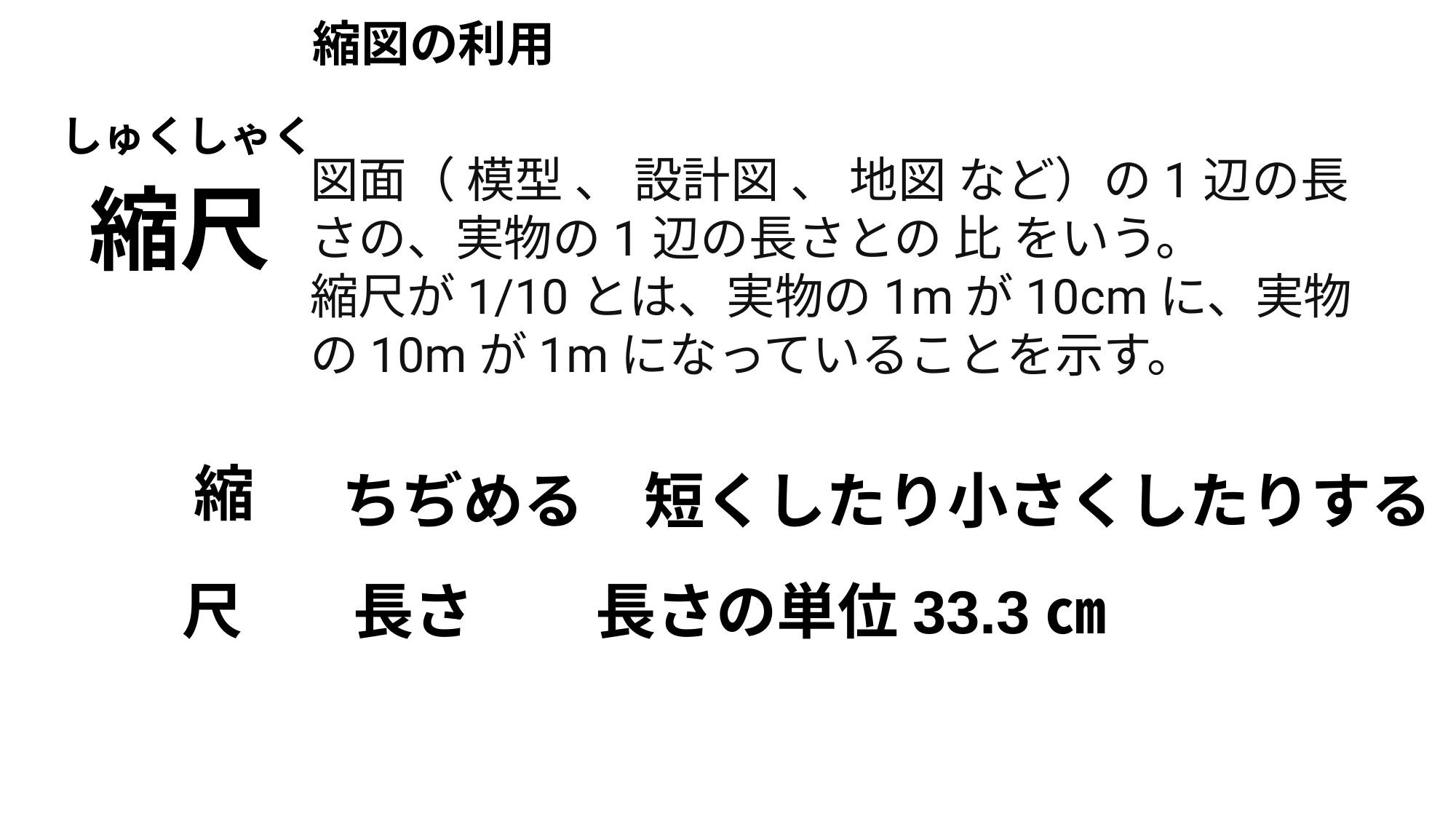

縮図の利用
しゅくしゃく
図面（ 模型 、 設計図 、 地図 など）の1辺の長さの、実物の1辺の長さとの 比 をいう。
縮尺が1/10とは、実物の1mが10cmに、実物の10mが1mになっていることを示す。
縮尺
縮
ちぢめる　短くしたり小さくしたりする
尺
長さ　　長さの単位33.3㎝